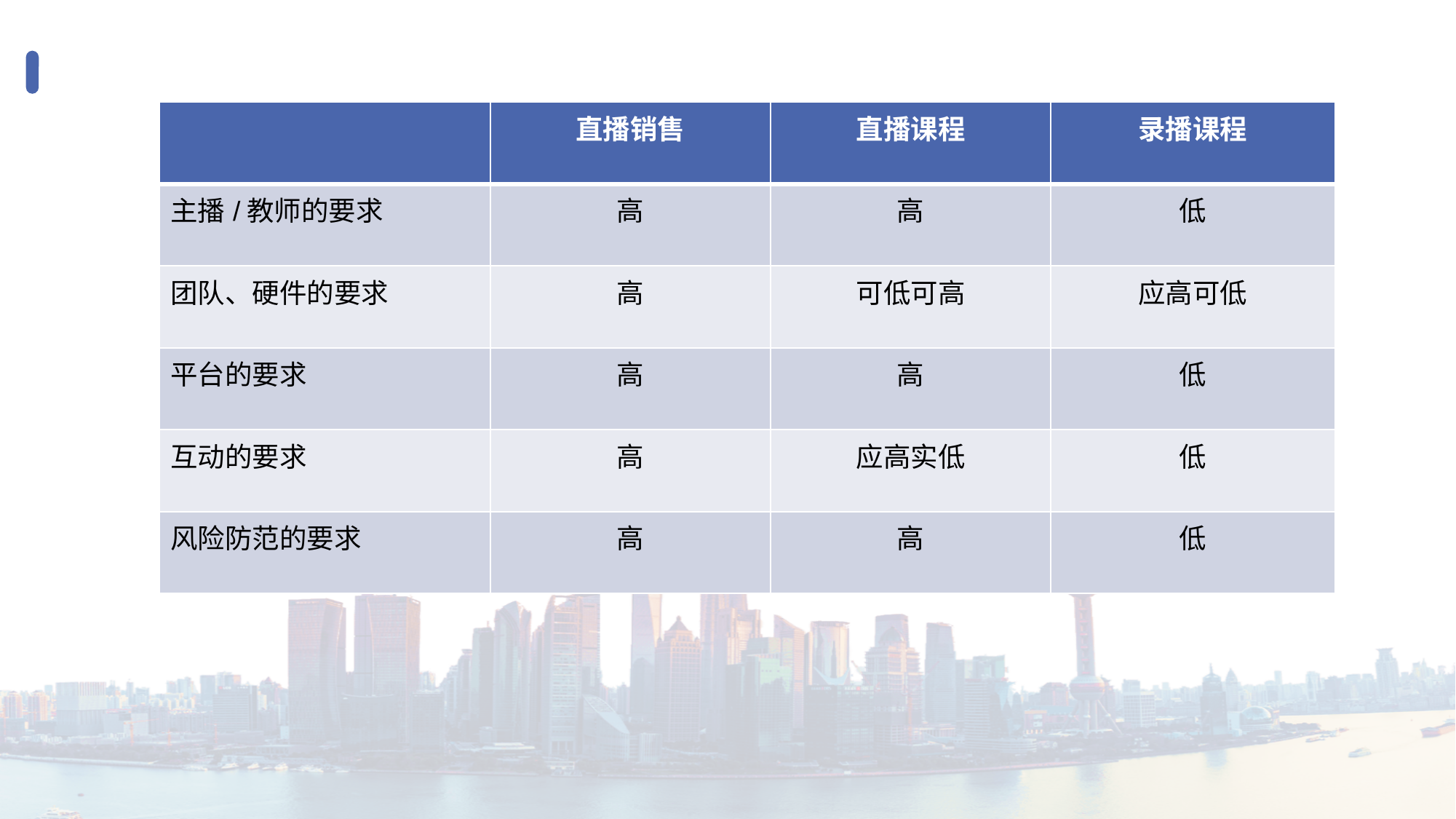

|  | 直播销售 | 直播课程 | 录播课程 |
| --- | --- | --- | --- |
| 主播/教师的要求 | 高 | 高 | 低 |
| 团队、硬件的要求 | 高 | 可低可高 | 应高可低 |
| 平台的要求 | 高 | 高 | 低 |
| 互动的要求 | 高 | 应高实低 | 低 |
| 风险防范的要求 | 高 | 高 | 低 |